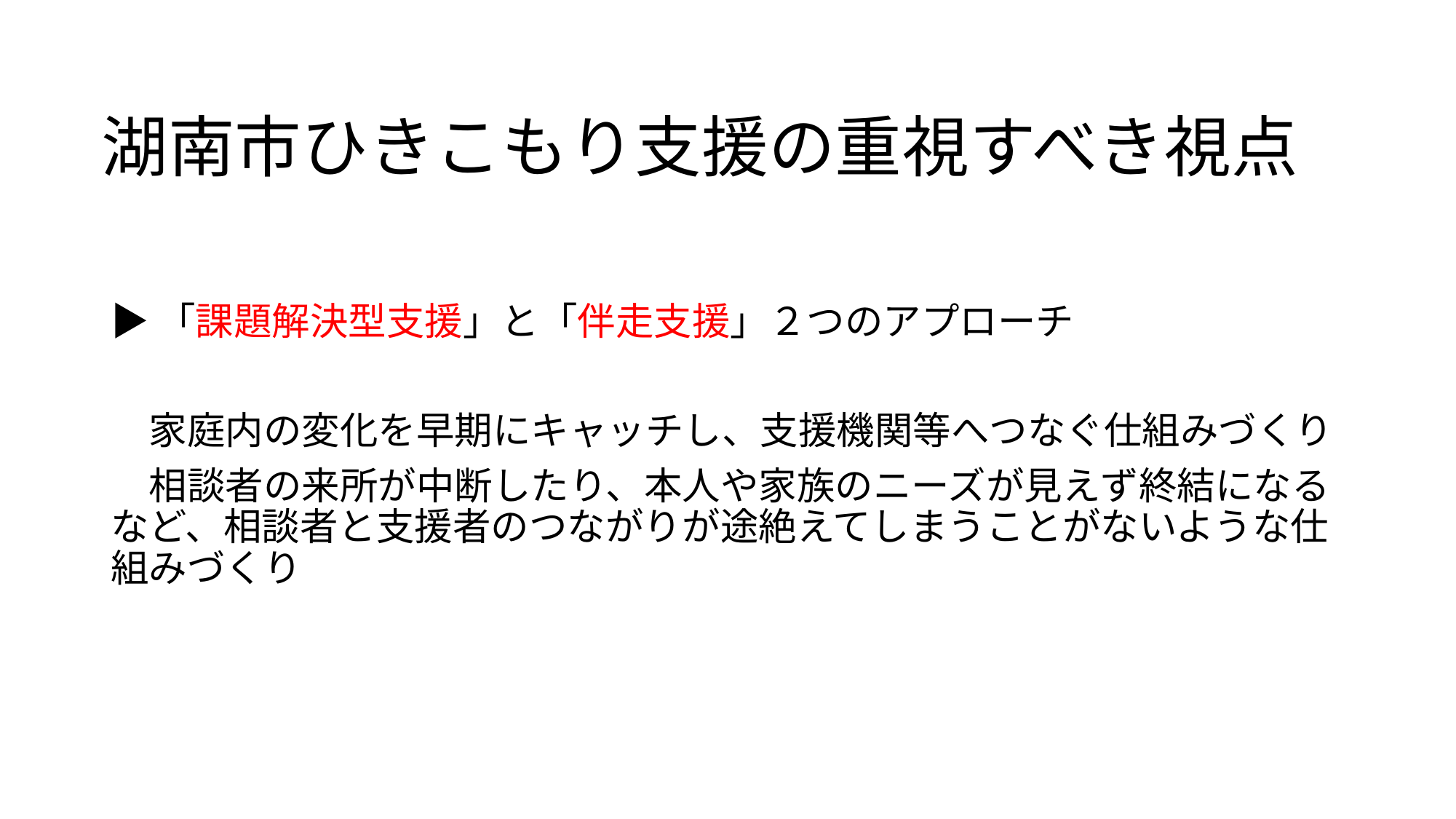

# 湖南市ひきこもり支援の重視すべき視点

▶「課題解決型支援」と「伴走支援」２つのアプローチ

　家庭内の変化を早期にキャッチし、支援機関等へつなぐ仕組みづくり
　相談者の来所が中断したり、本人や家族のニーズが見えず終結になるなど、相談者と支援者のつながりが途絶えてしまうことがないような仕組みづくり